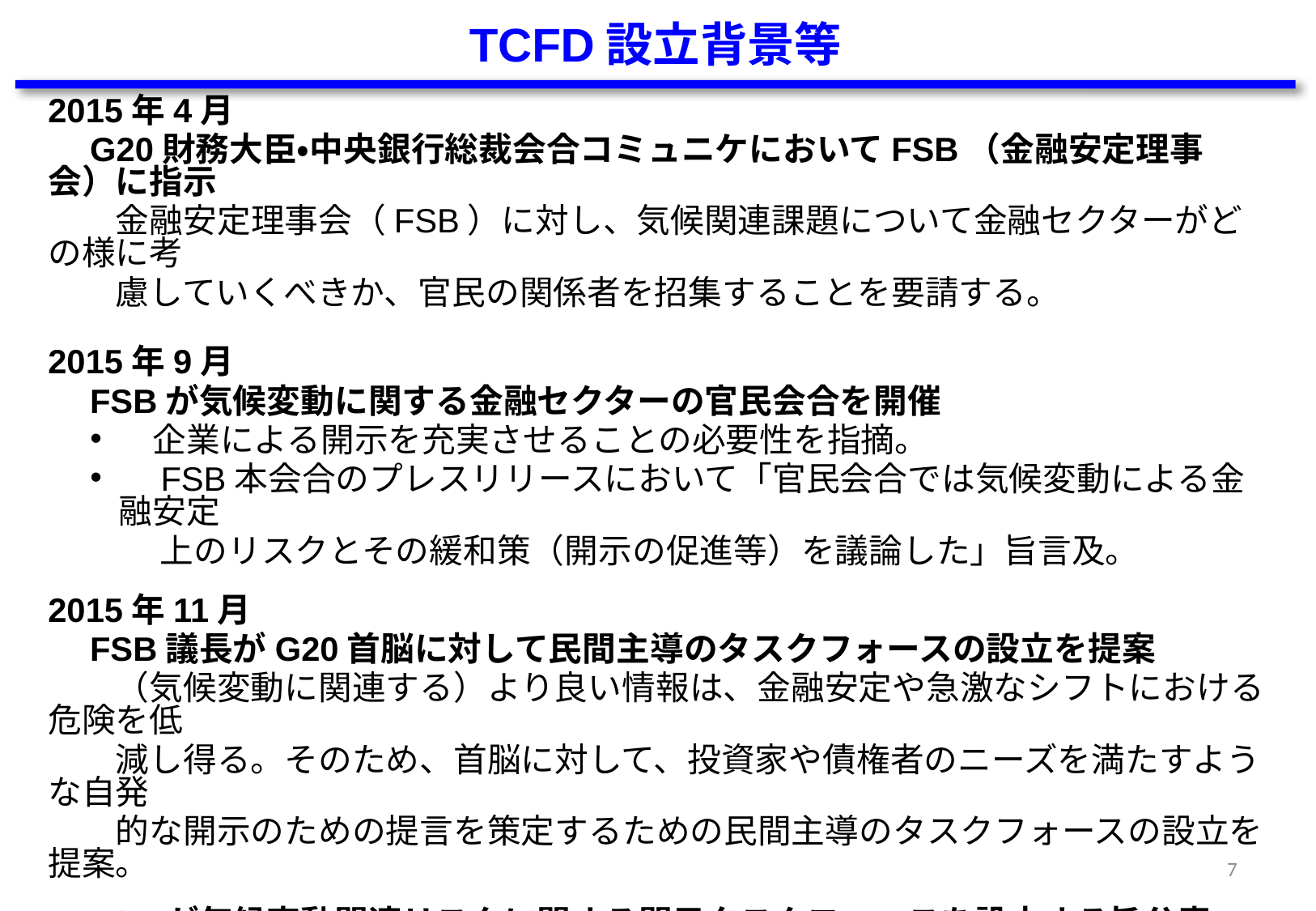

TCFD設立背景等

2015年4月
　G20財務大臣・中央銀行総裁会合コミュニケにおいてFSB（金融安定理事会）に指示
　　金融安定理事会（FSB）に対し、気候関連課題について金融セクターがどの様に考
　　慮していくべきか、官民の関係者を招集することを要請する。
2015年9月
　FSBが気候変動に関する金融セクターの官民会合を開催
　企業による開示を充実させることの必要性を指摘。
　FSB本会合のプレスリリースにおいて「官民会合では気候変動による金融安定
　 上のリスクとその緩和策（開示の促進等）を議論した」旨言及。
2015年11月
　FSB議長がG20首脳に対して民間主導のタスクフォースの設立を提案
　　（気候変動に関連する）より良い情報は、金融安定や急激なシフトにおける危険を低
　　減し得る。そのため、首脳に対して、投資家や債権者のニーズを満たすような自発
　　的な開示のための提言を策定するための民間主導のタスクフォースの設立を提案。
　FSBが気候変動関連リスクに関する開示タスクフォースを設立する旨公表
　　気候変動に関する適切な開示が、民間・公的セクターが気候変動が金融セクターに
　　もたらし得る影響を理解し測定するための前提条件であるとして、民間主導のタスク
　　フォースを設立。

7